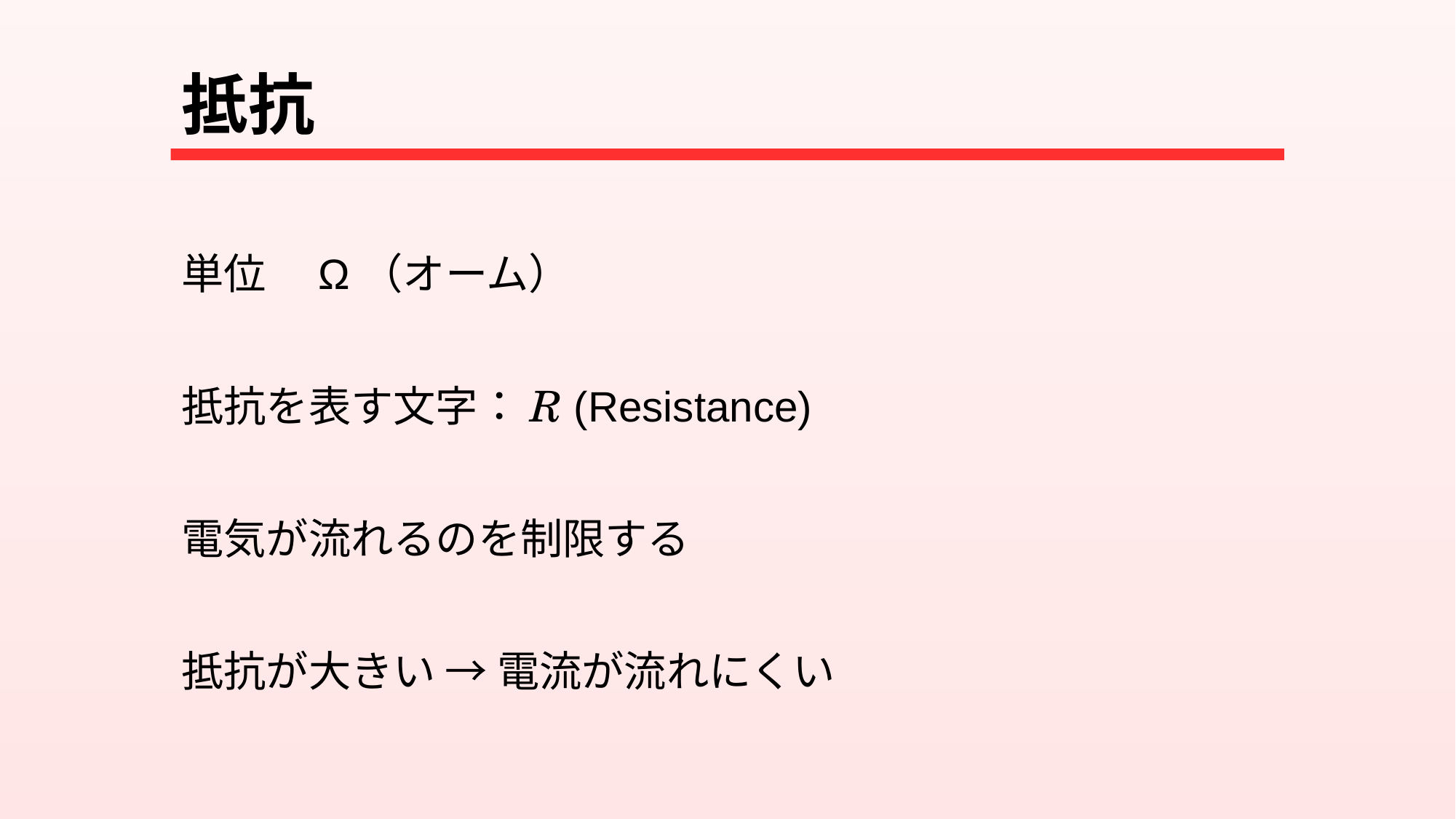

# 抵抗
単位　Ω（オーム）

抵抗を表す文字：R (Resistance)

電気が流れるのを制限する

抵抗が大きい → 電流が流れにくい